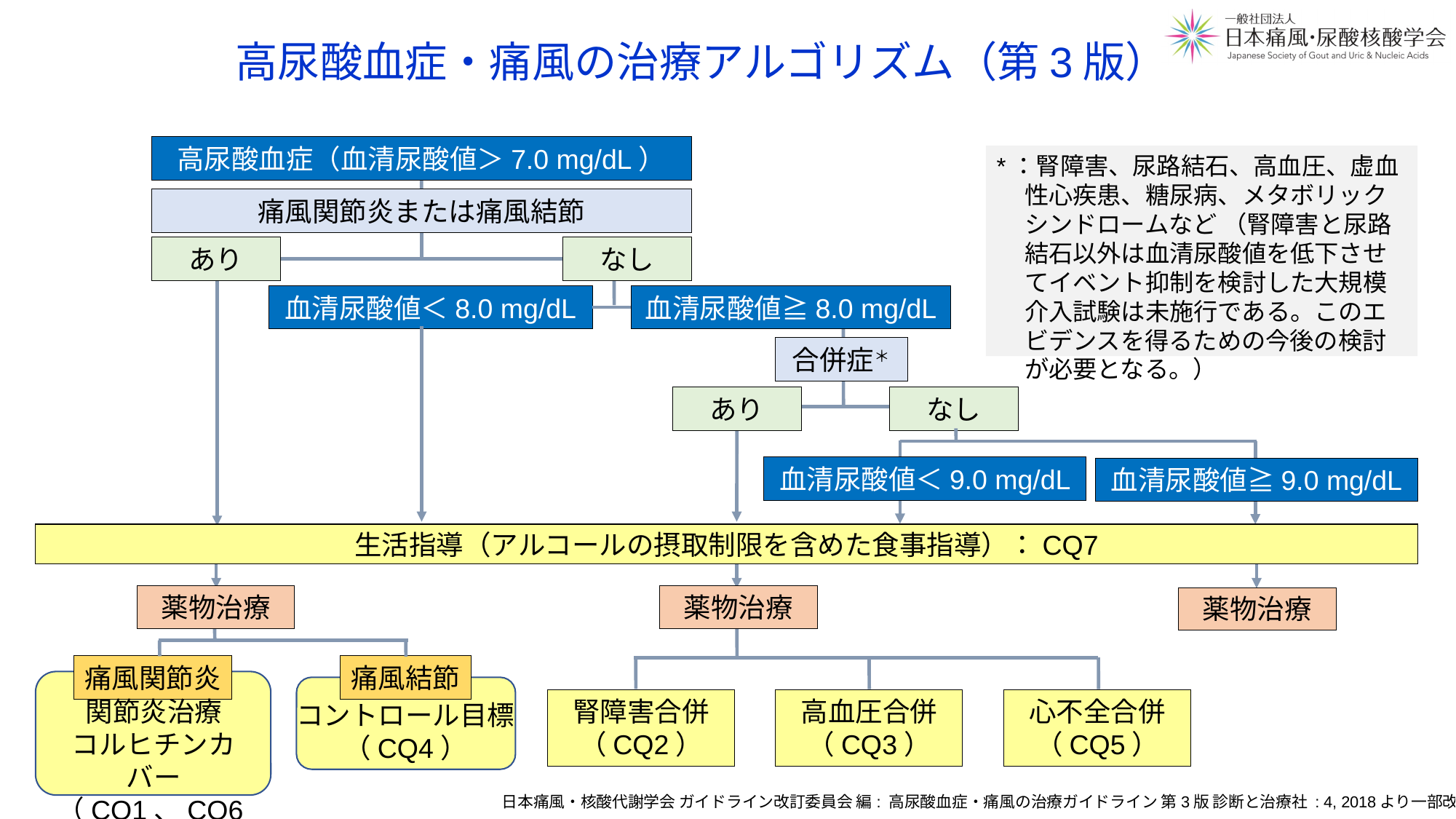

# 高尿酸血症・痛風の治療アルゴリズム（第3版）
高尿酸血症（血清尿酸値＞7.0 mg/dL）
*：腎障害、尿路結石、高血圧、虚血性心疾患、糖尿病、メタボリックシンドロームなど （腎障害と尿路結石以外は血清尿酸値を低下させてイベント抑制を検討した大規模介入試験は未施行である。このエビデンスを得るための今後の検討が必要となる。）
痛風関節炎または痛風結節
あり
なし
血清尿酸値＜8.0 mg/dL
血清尿酸値≧8.0 mg/dL
合併症＊
あり
なし
血清尿酸値＜9.0 mg/dL
血清尿酸値≧9.0 mg/dL
生活指導（アルコールの摂取制限を含めた食事指導）：CQ7
薬物治療
薬物治療
薬物治療
痛風関節炎
痛風結節

関節炎治療
コルヒチンカバー
（CQ1、CQ6）
腎障害合併
（CQ2）
高血圧合併
（CQ3）
心不全合併
（CQ5）
コントロール目標
（CQ4）
日本痛風・核酸代謝学会 ガイドライン改訂委員会 編: 高尿酸血症・痛風の治療ガイドライン 第3版 診断と治療社 : 4, 2018より一部改変